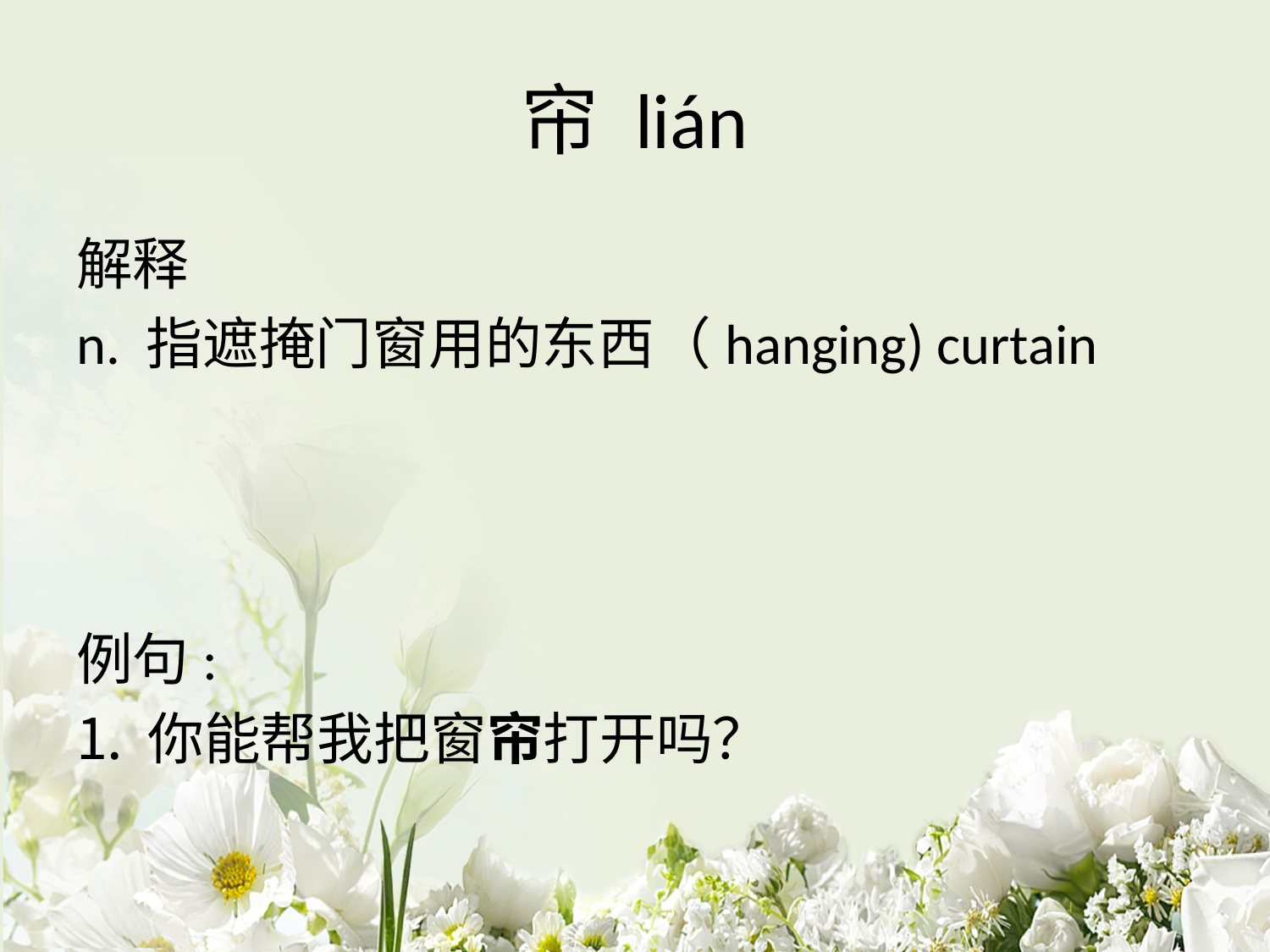

# 帘 lián
解释
n. 指遮掩门窗用的东西（hanging) curtain

例句:
你能帮我把窗帘打开吗？